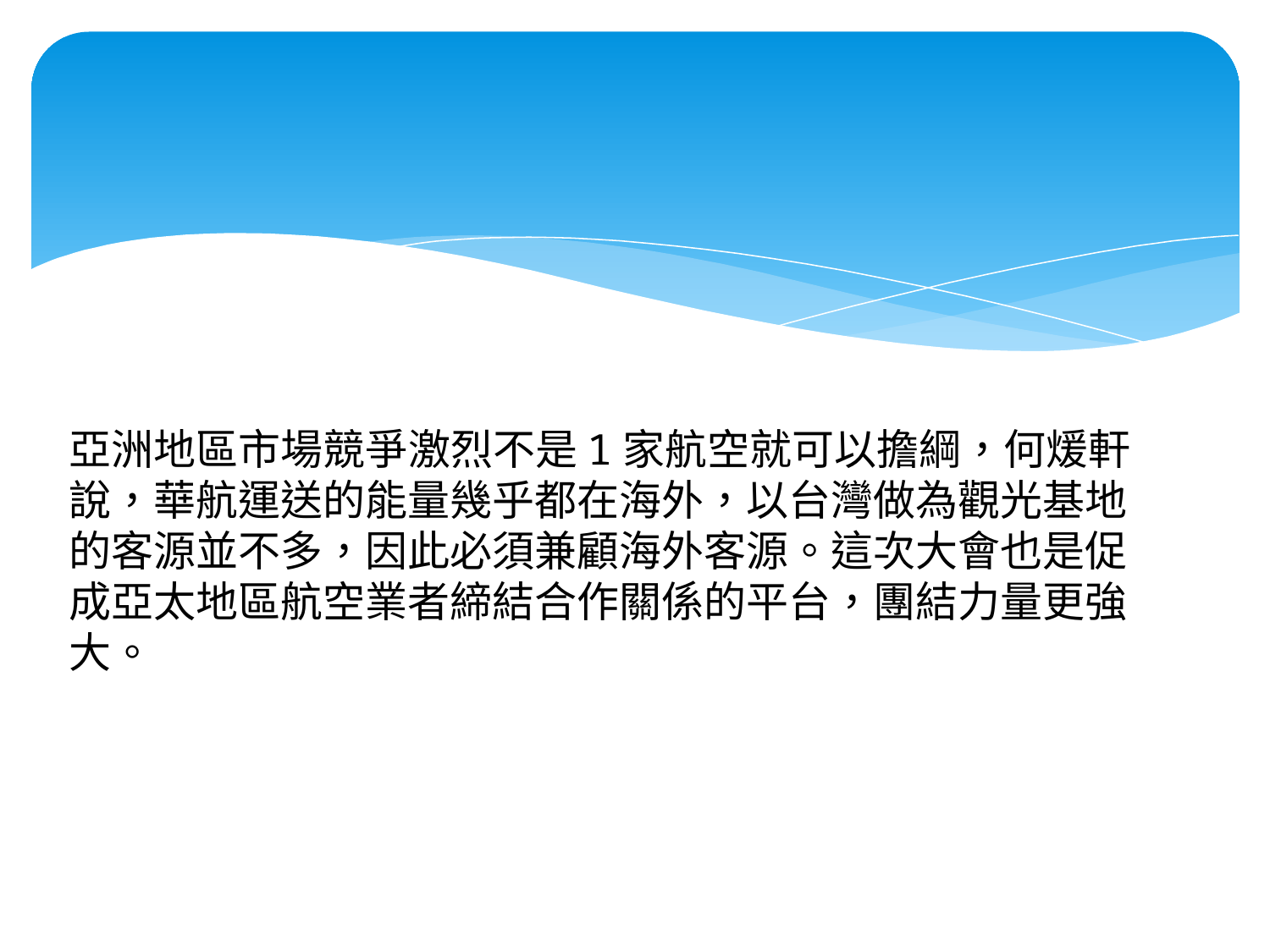

亞洲地區市場競爭激烈不是1家航空就可以擔綱，何煖軒說，華航運送的能量幾乎都在海外，以台灣做為觀光基地的客源並不多，因此必須兼顧海外客源。這次大會也是促成亞太地區航空業者締結合作關係的平台，團結力量更強大。